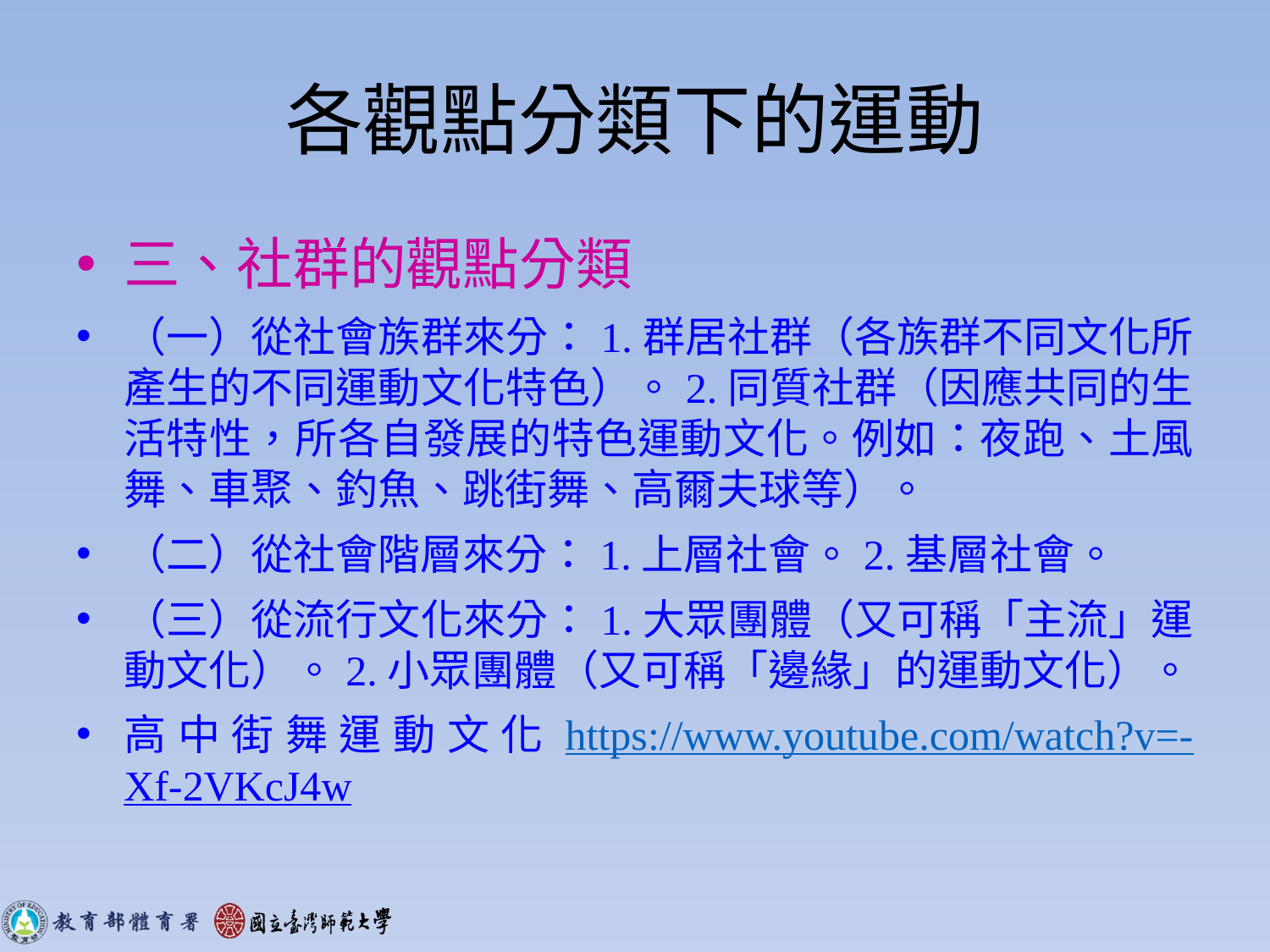

# 各觀點分類下的運動
三、社群的觀點分類
（一）從社會族群來分：1.群居社群（各族群不同文化所產生的不同運動文化特色）。2.同質社群（因應共同的生活特性，所各自發展的特色運動文化。例如：夜跑、土風舞、車聚、釣魚、跳街舞、高爾夫球等）。
（二）從社會階層來分：1.上層社會。2.基層社會。
（三）從流行文化來分：1.大眾團體（又可稱「主流」運動文化）。2.小眾團體（又可稱「邊緣」的運動文化）。
高中街舞運動文化https://www.youtube.com/watch?v=-Xf-2VKcJ4w